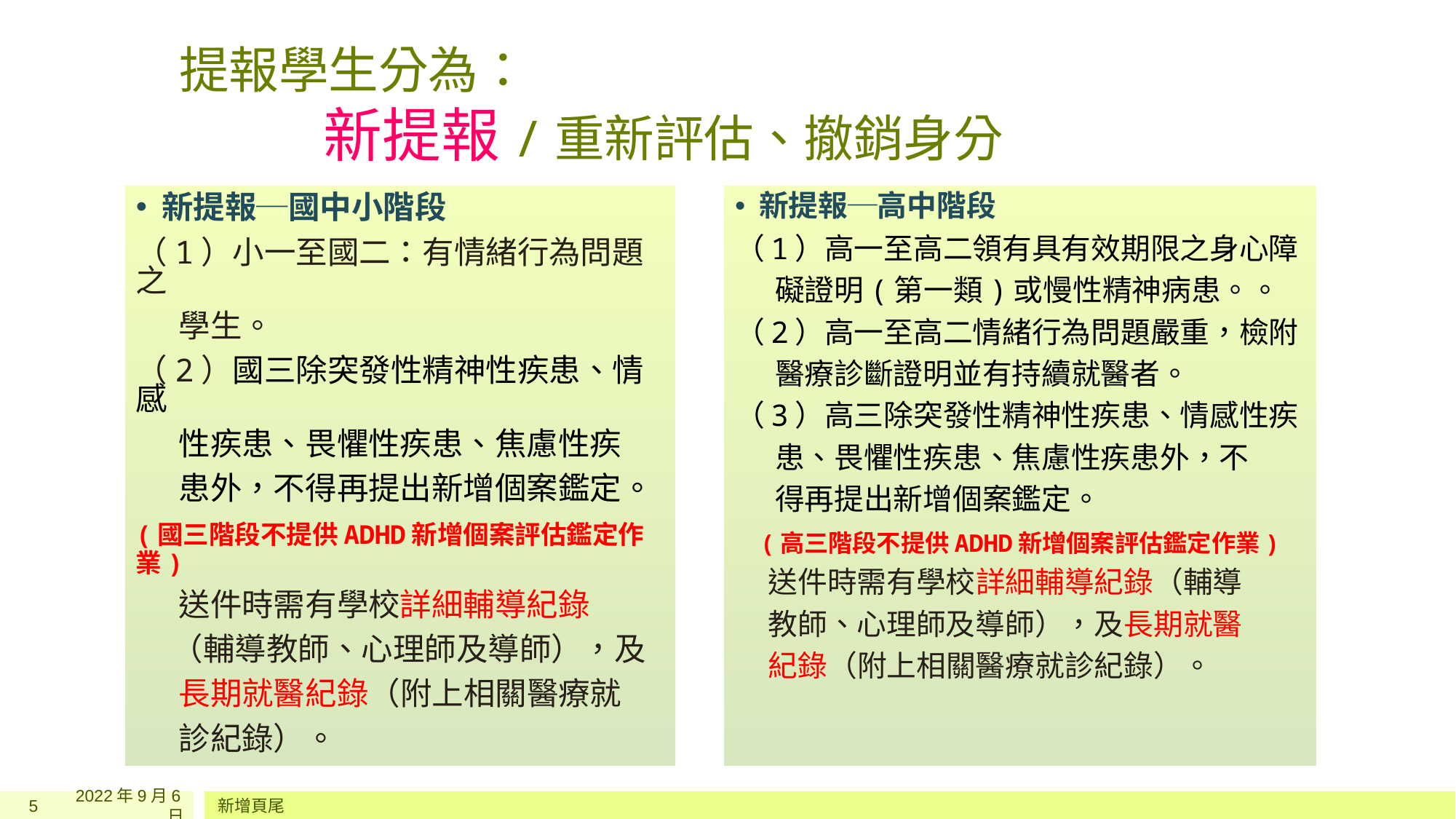

# 提報學生分為： 新提報/重新評估、撤銷身分
新提報─國中小階段
（1）小一至國二：有情緒行為問題之
     學生。
（2）國三除突發性精神性疾患、情感
     性疾患、畏懼性疾患、焦慮性疾
     患外，不得再提出新增個案鑑定。
(國三階段不提供ADHD新增個案評估鑑定作業)
     送件時需有學校詳細輔導紀錄
    （輔導教師、心理師及導師），及
     長期就醫紀錄（附上相關醫療就
     診紀錄）。
新提報─高中階段
（1）高一至高二領有具有效期限之身心障
     礙證明(第一類)或慢性精神病患。。
（2）高一至高二情緒行為問題嚴重，檢附
     醫療診斷證明並有持續就醫者。
（3）高三除突發性精神性疾患、情感性疾
     患、畏懼性疾患、焦慮性疾患外，不
     得再提出新增個案鑑定。
(高三階段不提供ADHD新增個案評估鑑定作業)
    送件時需有學校詳細輔導紀錄（輔導
    教師、心理師及導師），及長期就醫
    紀錄（附上相關醫療就診紀錄）。

5
2022年9月6日
新增頁尾